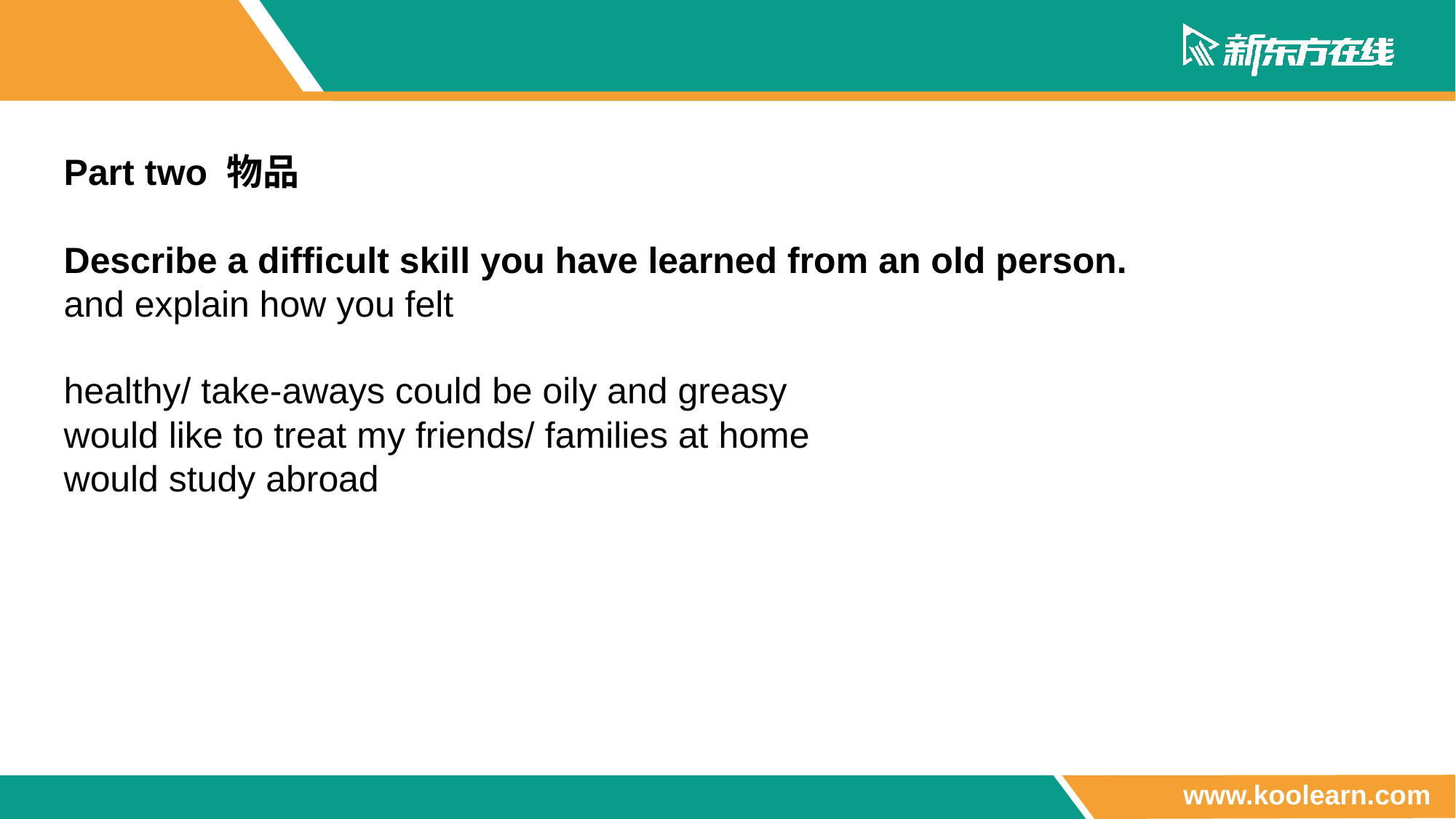

Part two 物品

Describe a difficult skill you have learned from an old person.
and explain how you felt

healthy/ take-aways could be oily and greasy
would like to treat my friends/ families at home
would study abroad